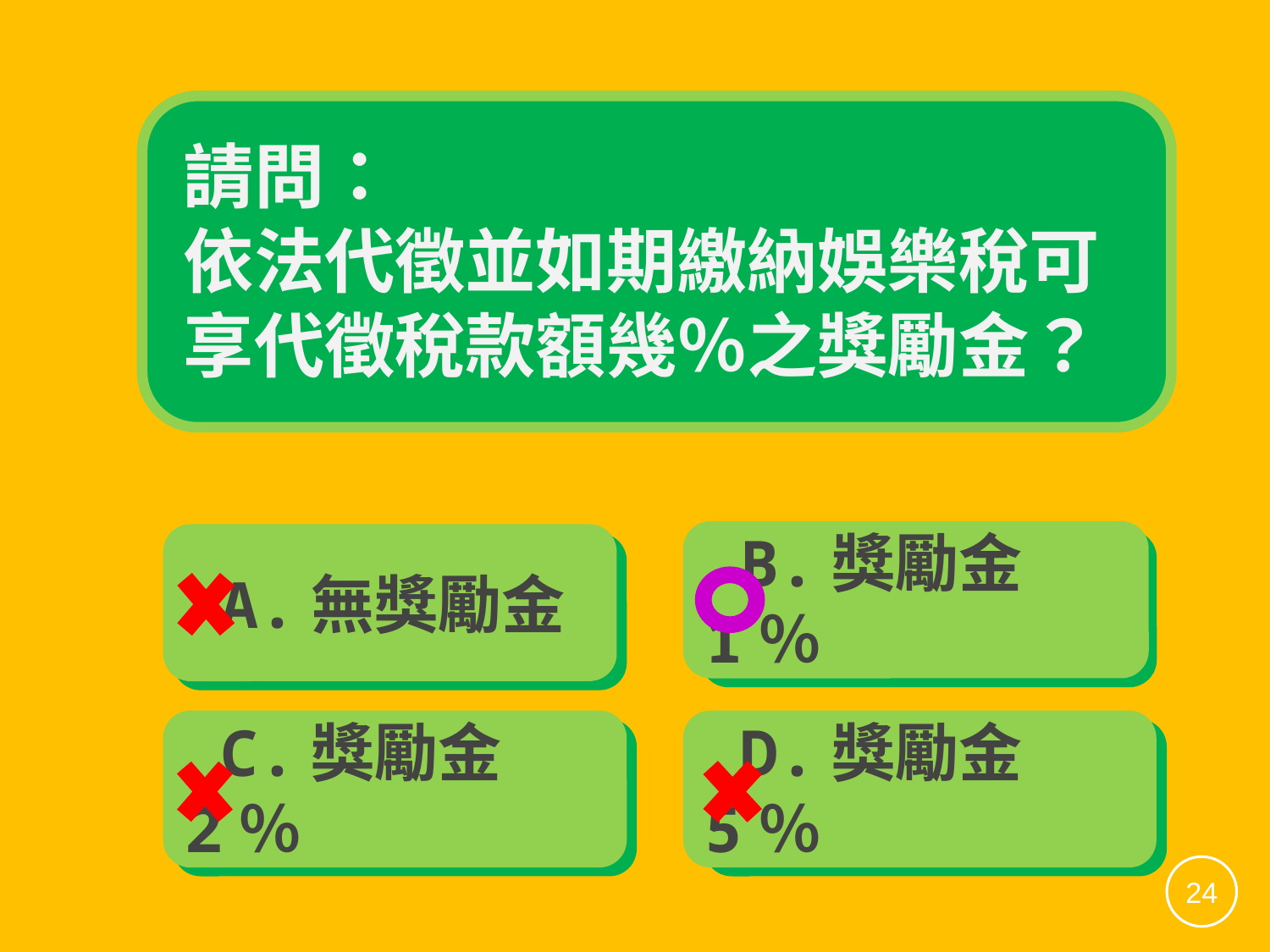

請問：
依法代徵並如期繳納娛樂稅可享代徵稅款額幾％之獎勵金？
  B.獎勵金1％

  A.無獎勵金

  C.獎勵金2％

  D.獎勵金5％

24